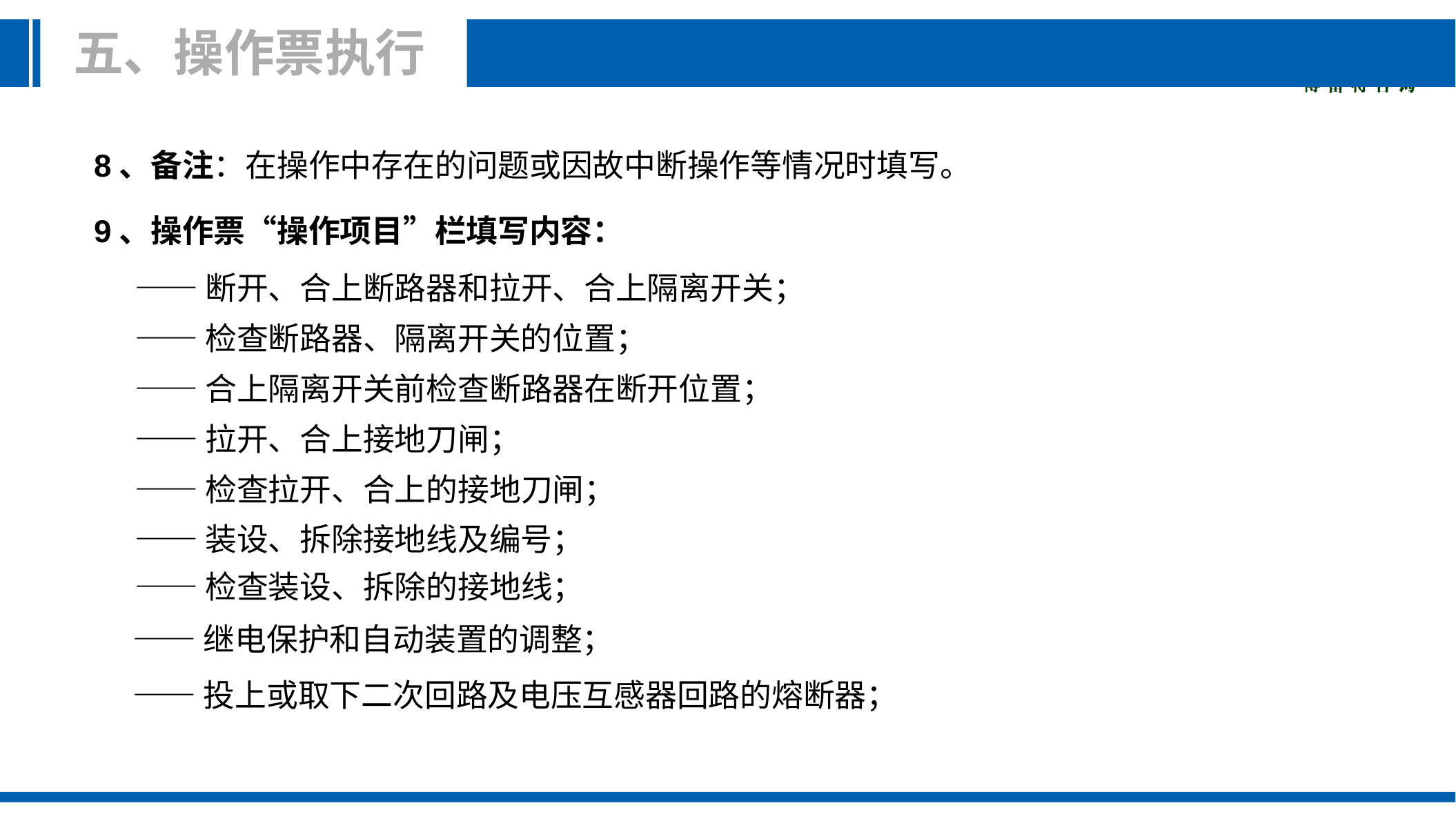

五、操作票执行
8、备注：在操作中存在的问题或因故中断操作等情况时填写。
9、操作票“操作项目”栏填写内容：
——断开、合上断路器和拉开、合上隔离开关；
——检查断路器、隔离开关的位置；
——合上隔离开关前检查断路器在断开位置；
——拉开、合上接地刀闸；
——检查拉开、合上的接地刀闸；
——装设、拆除接地线及编号；
——检查装设、拆除的接地线；
——继电保护和自动装置的调整；
——投上或取下二次回路及电压互感器回路的熔断器；